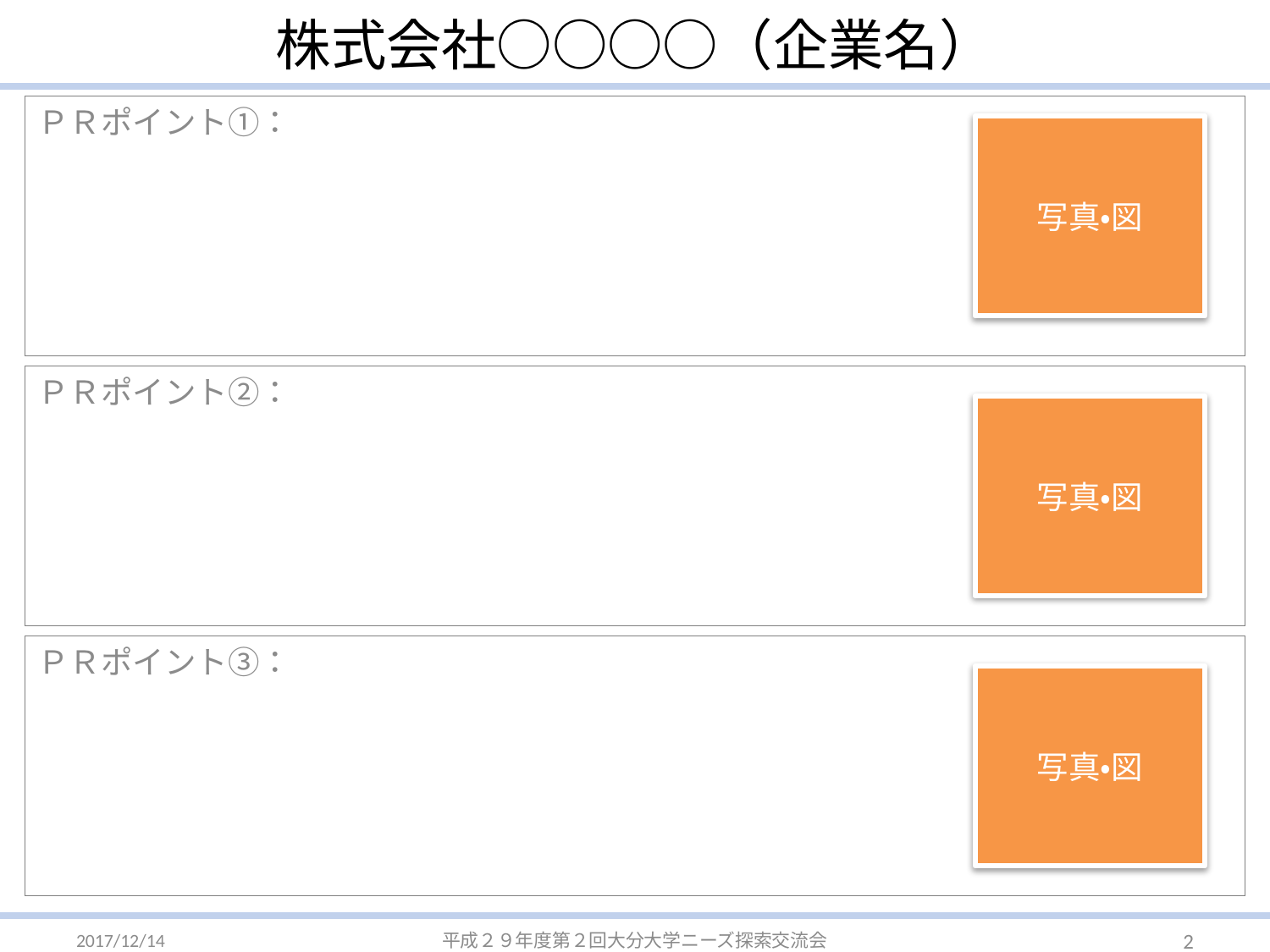

# 株式会社○○○○（企業名）
ＰＲポイント①：
写真・図
ＰＲポイント②：
写真・図
ＰＲポイント③：
写真・図
2017/12/14
平成２９年度第２回大分大学ニーズ探索交流会
2